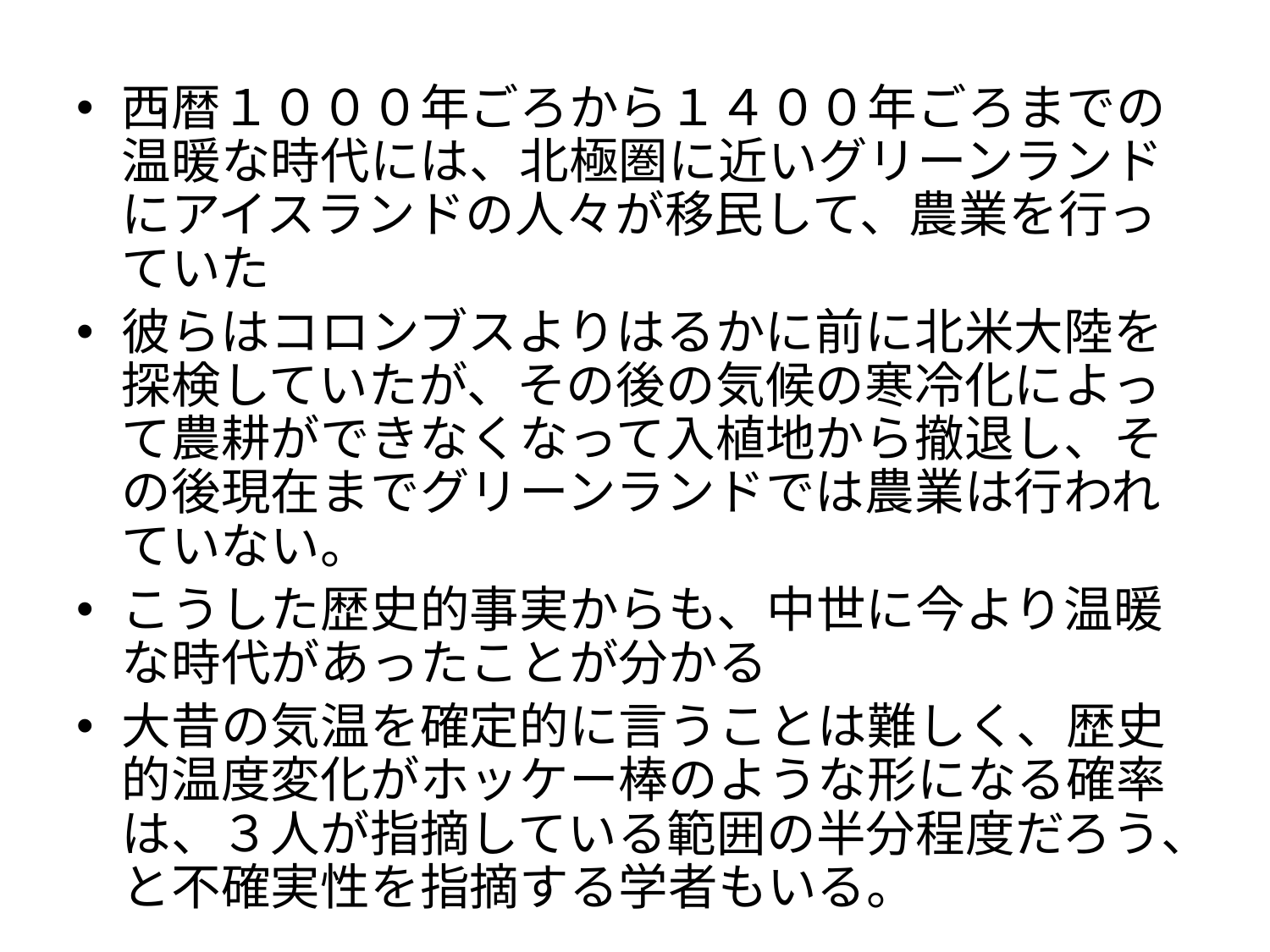

西暦１０００年ごろから１４００年ごろまでの温暖な時代には、北極圏に近いグリーンランドにアイスランドの人々が移民して、農業を行っていた
彼らはコロンブスよりはるかに前に北米大陸を探検していたが、その後の気候の寒冷化によって農耕ができなくなって入植地から撤退し、その後現在までグリーンランドでは農業は行われていない。
こうした歴史的事実からも、中世に今より温暖な時代があったことが分かる
大昔の気温を確定的に言うことは難しく、歴史的温度変化がホッケー棒のような形になる確率は、３人が指摘している範囲の半分程度だろう、と不確実性を指摘する学者もいる。